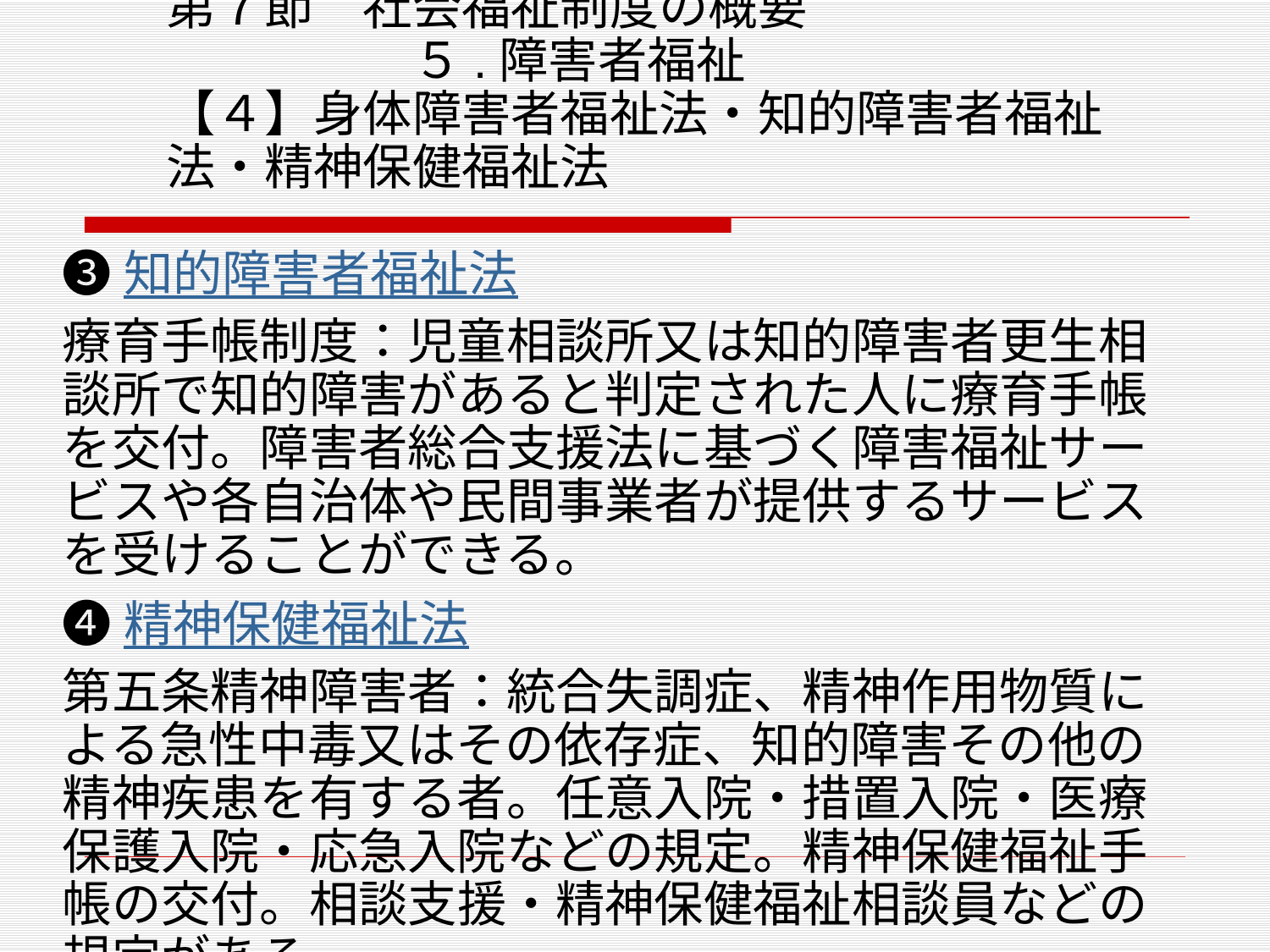

# 第７節　社会福祉制度の概要 　　　　　５.障害者福祉 【４】身体障害者福祉法・知的障害者福祉法・精神保健福祉法
❸知的障害者福祉法
療育手帳制度：児童相談所又は知的障害者更生相談所で知的障害があると判定された人に療育手帳を交付。障害者総合支援法に基づく障害福祉サービスや各自治体や民間事業者が提供するサービスを受けることができる。
❹精神保健福祉法
第五条精神障害者：統合失調症、精神作用物質による急性中毒又はその依存症、知的障害その他の精神疾患を有する者。任意入院・措置入院・医療保護入院・応急入院などの規定。精神保健福祉手帳の交付。相談支援・精神保健福祉相談員などの規定がある。